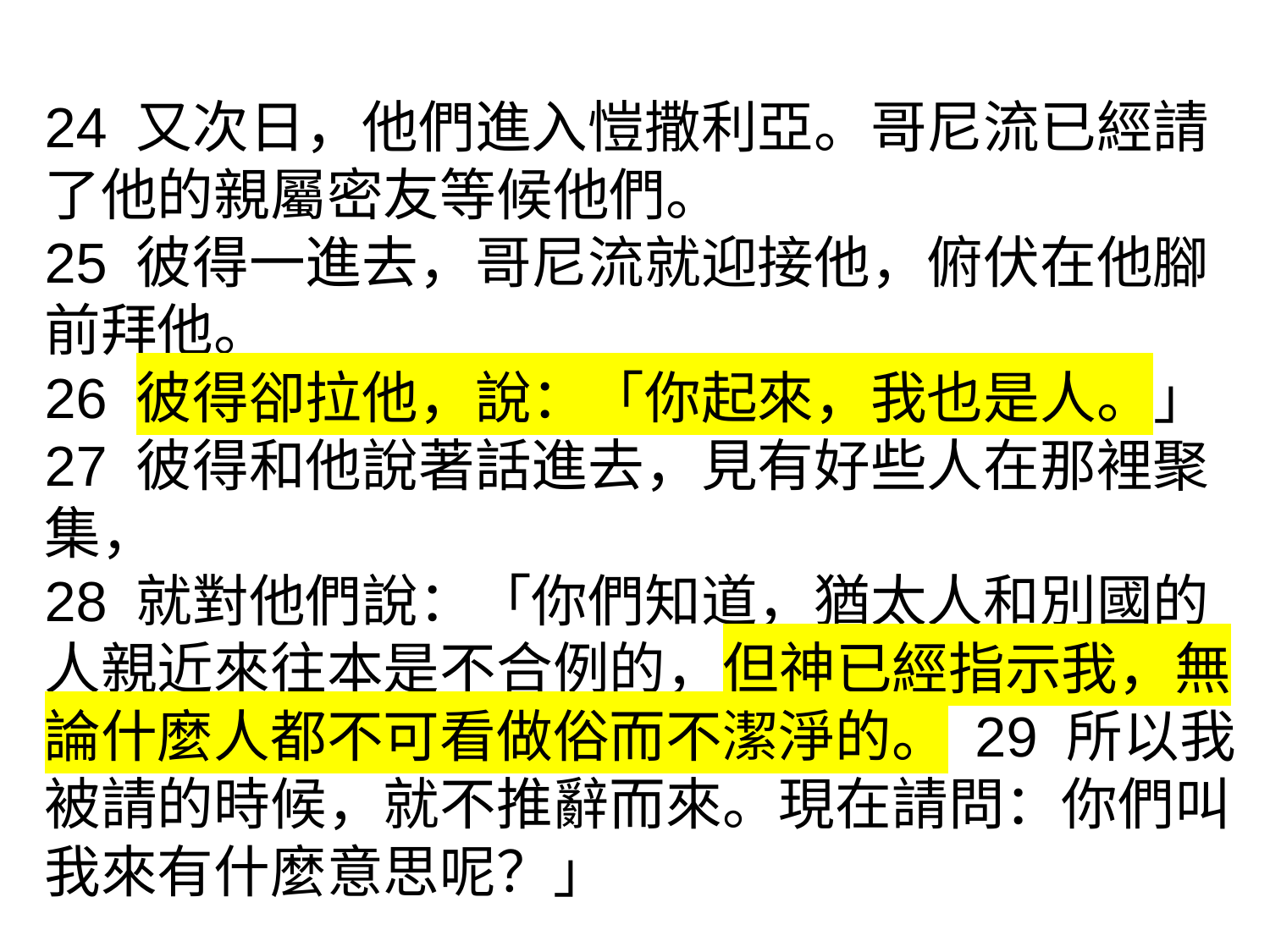

24 又次日，他們進入愷撒利亞。哥尼流已經請了他的親屬密友等候他們。
25 彼得一進去，哥尼流就迎接他，俯伏在他腳前拜他。
26 彼得卻拉他，說：「你起來，我也是人。」 27 彼得和他說著話進去，見有好些人在那裡聚集，
28 就對他們說：「你們知道，猶太人和別國的人親近來往本是不合例的，但神已經指示我，無論什麼人都不可看做俗而不潔淨的。 29 所以我被請的時候，就不推辭而來。現在請問：你們叫我來有什麼意思呢？」